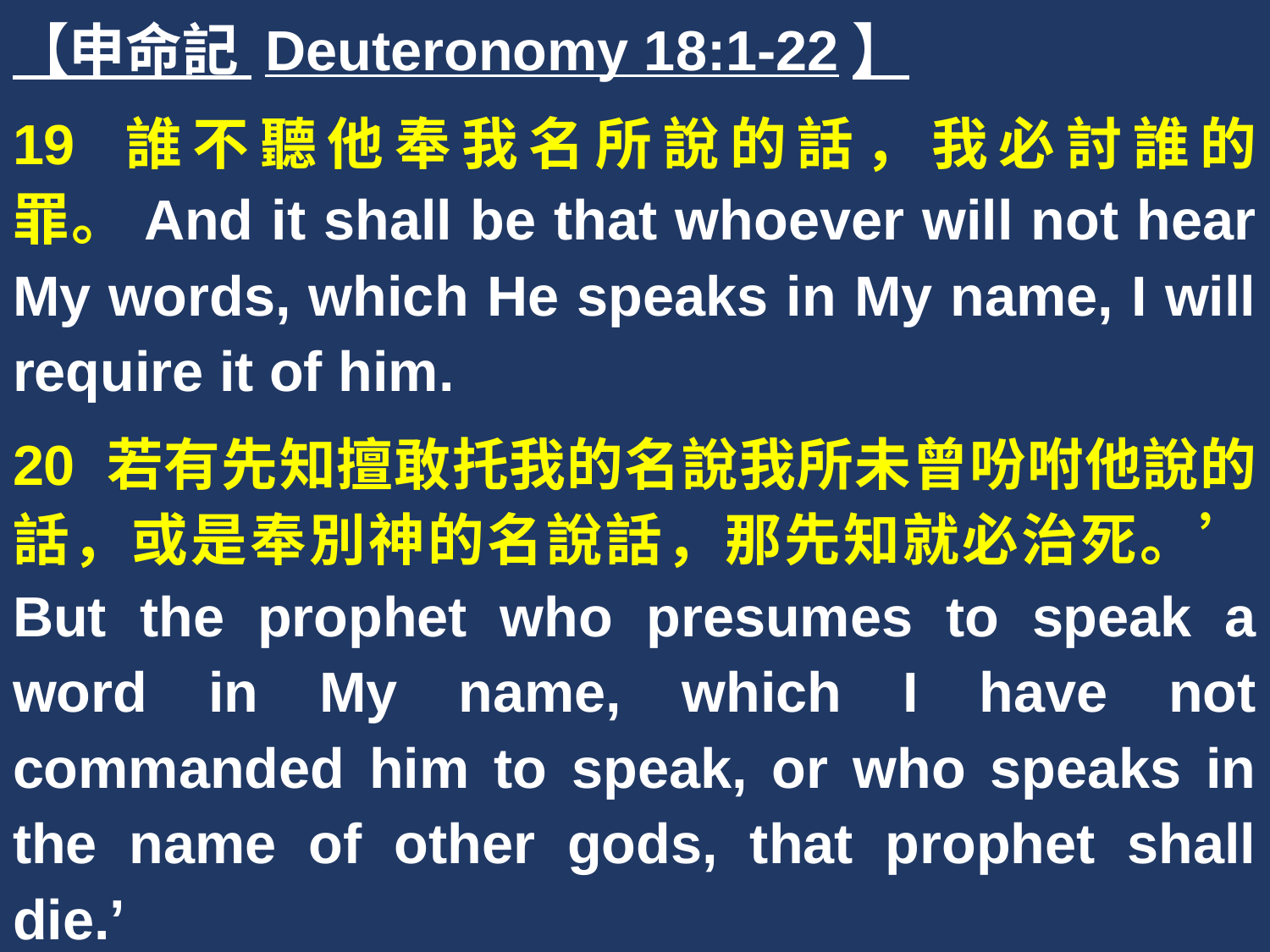

【申命記 Deuteronomy 18:1-22】
19 誰不聽他奉我名所說的話，我必討誰的罪。And it shall be that whoever will not hear My words, which He speaks in My name, I will require it of him.
20 若有先知擅敢托我的名說我所未曾吩咐他說的話，或是奉別神的名說話，那先知就必治死。’ But the prophet who presumes to speak a word in My name, which I have not commanded him to speak, or who speaks in the name of other gods, that prophet shall die.’